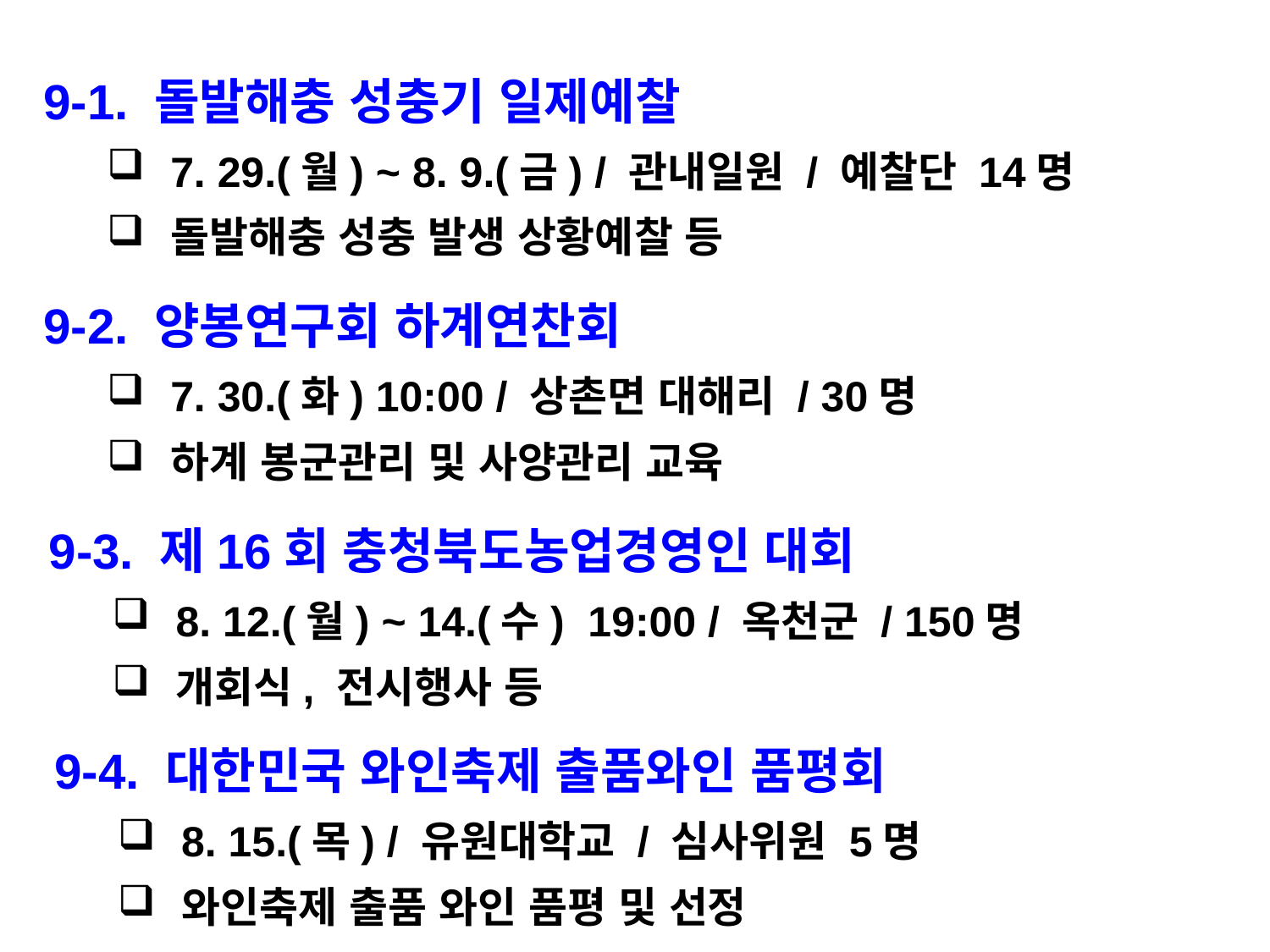

9-1. 돌발해충 성충기 일제예찰
7. 29.(월) ~ 8. 9.(금) / 관내일원 / 예찰단 14명
돌발해충 성충 발생 상황예찰 등

9-2. 양봉연구회 하계연찬회
7. 30.(화) 10:00 / 상촌면 대해리 / 30명
하계 봉군관리 및 사양관리 교육

9-3. 제16회 충청북도농업경영인 대회
8. 12.(월) ~ 14.(수)  19:00 / 옥천군 / 150명
개회식, 전시행사 등

9-4. 대한민국 와인축제 출품와인 품평회
8. 15.(목) / 유원대학교 / 심사위원 5명
와인축제 출품 와인 품평 및 선정